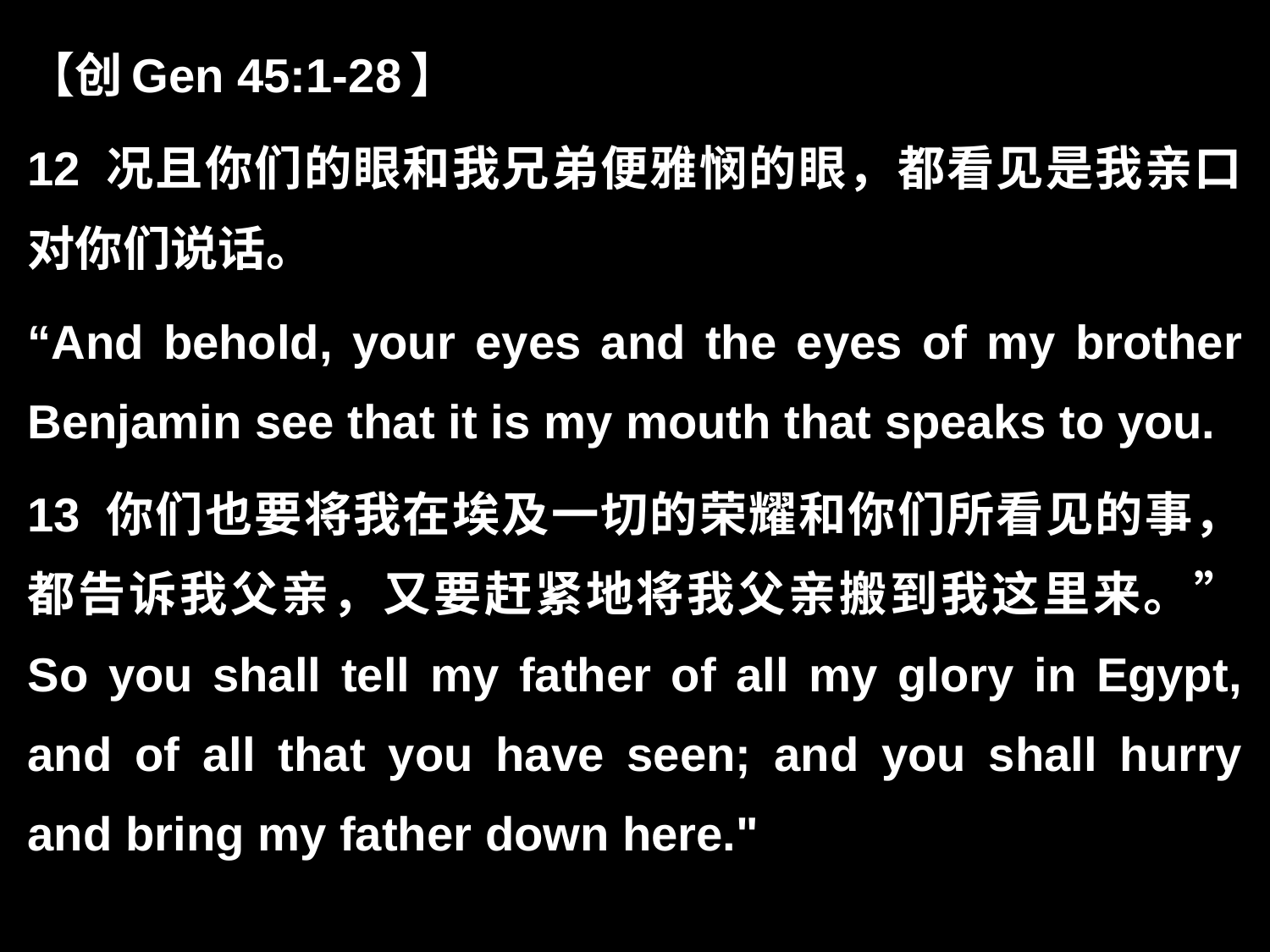

【创Gen 45:1-28】
12 况且你们的眼和我兄弟便雅悯的眼，都看见是我亲口对你们说话。
“And behold, your eyes and the eyes of my brother Benjamin see that it is my mouth that speaks to you.
13 你们也要将我在埃及一切的荣耀和你们所看见的事，都告诉我父亲，又要赶紧地将我父亲搬到我这里来。” So you shall tell my father of all my glory in Egypt, and of all that you have seen; and you shall hurry and bring my father down here."